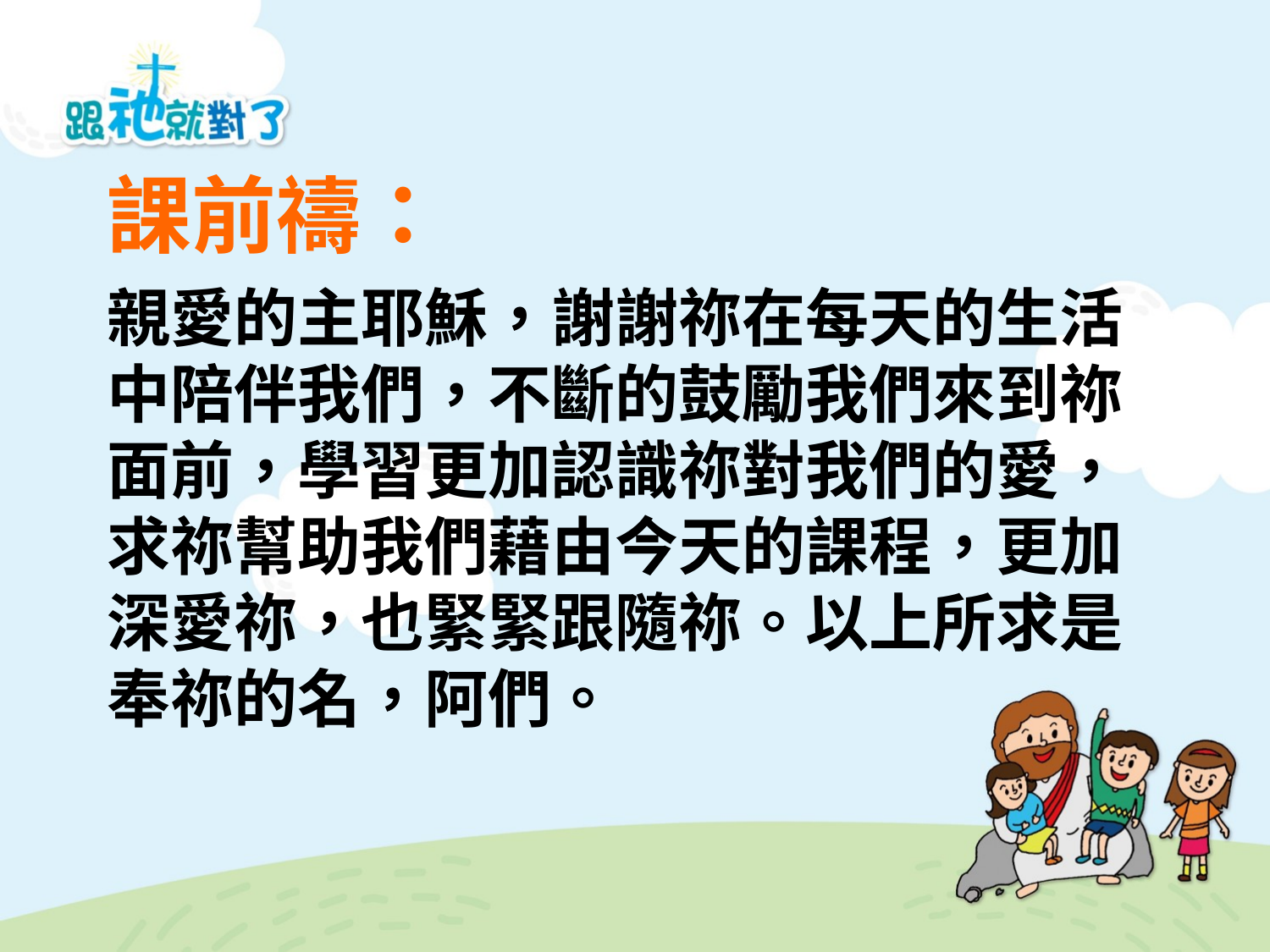

課前禱：
親愛的主耶穌，謝謝祢在每天的生活中陪伴我們，不斷的鼓勵我們來到祢面前，學習更加認識祢對我們的愛，求祢幫助我們藉由今天的課程，更加深愛祢，也緊緊跟隨祢。以上所求是奉祢的名，阿們。